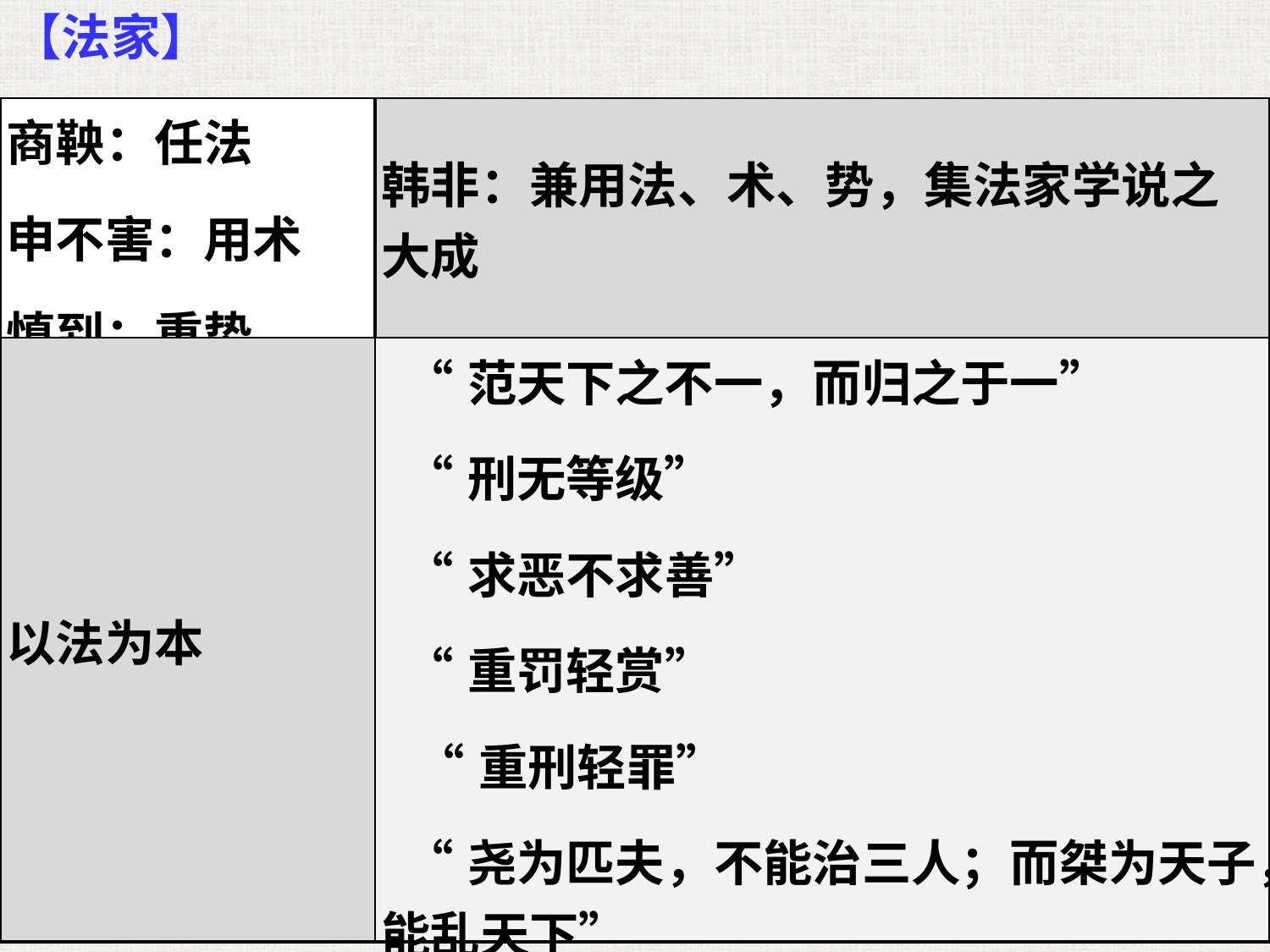

【法家】

| 商鞅：任法 申不害：用术 慎到：重势 | 韩非：兼用法、术、势，集法家学说之大成 |
| --- | --- |
| 以法为本 | “范天下之不一，而归之于一” “刑无等级” “求恶不求善” “重罚轻赏” “重刑轻罪” “尧为匹夫，不能治三人；而桀为天子，能乱天下” |